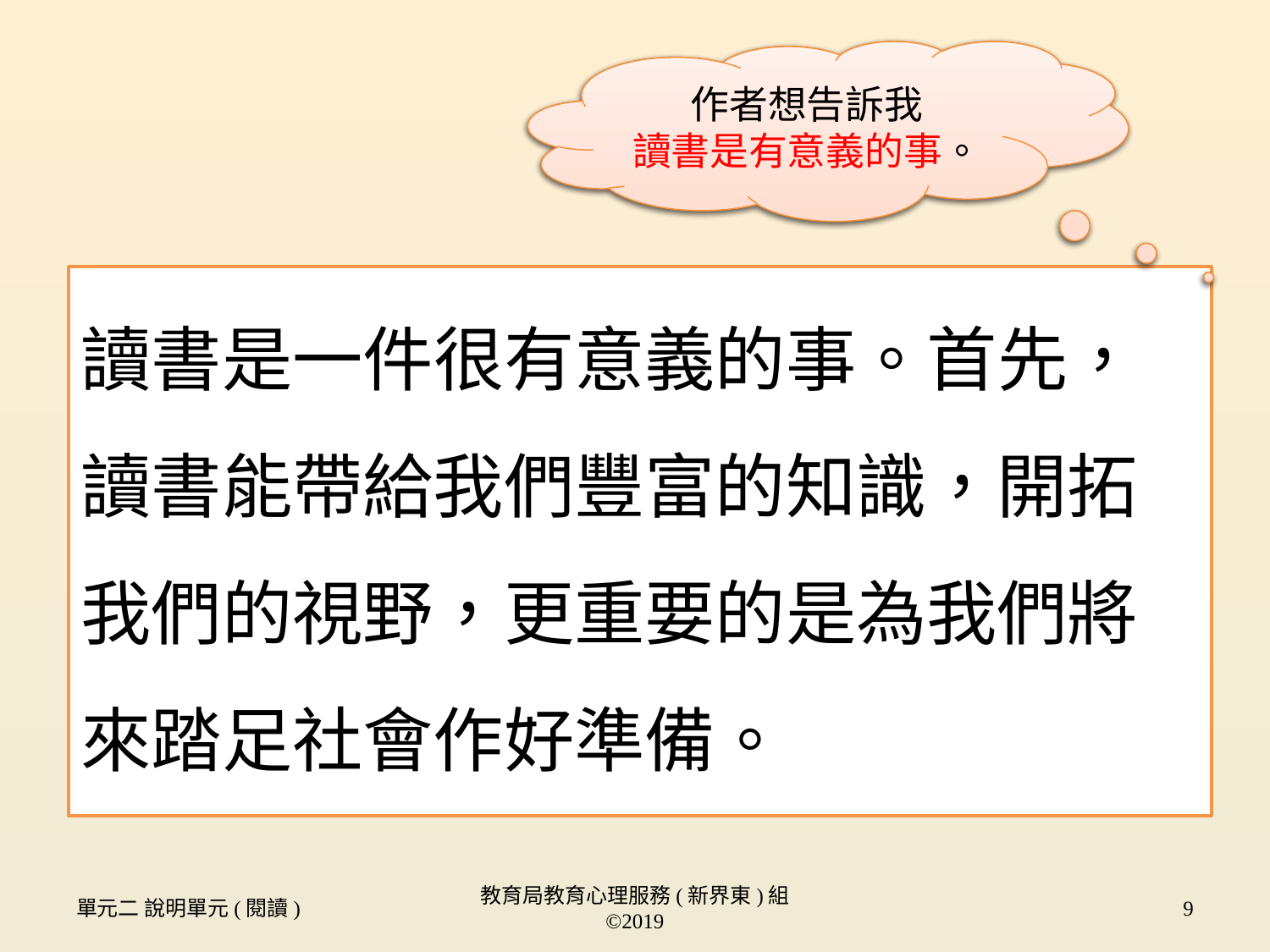

作者想告訴我甚麼？
作者想告訴我
讀書是有意義的事。
讀書是一件很有意義的事。首先，讀書能帶給我們豐富的知識，開拓我們的視野，更重要的是為我們將來踏足社會作好準備。
單元二 說明單元(閱讀)
教育局教育心理服務(新界東)組 ©2019
9